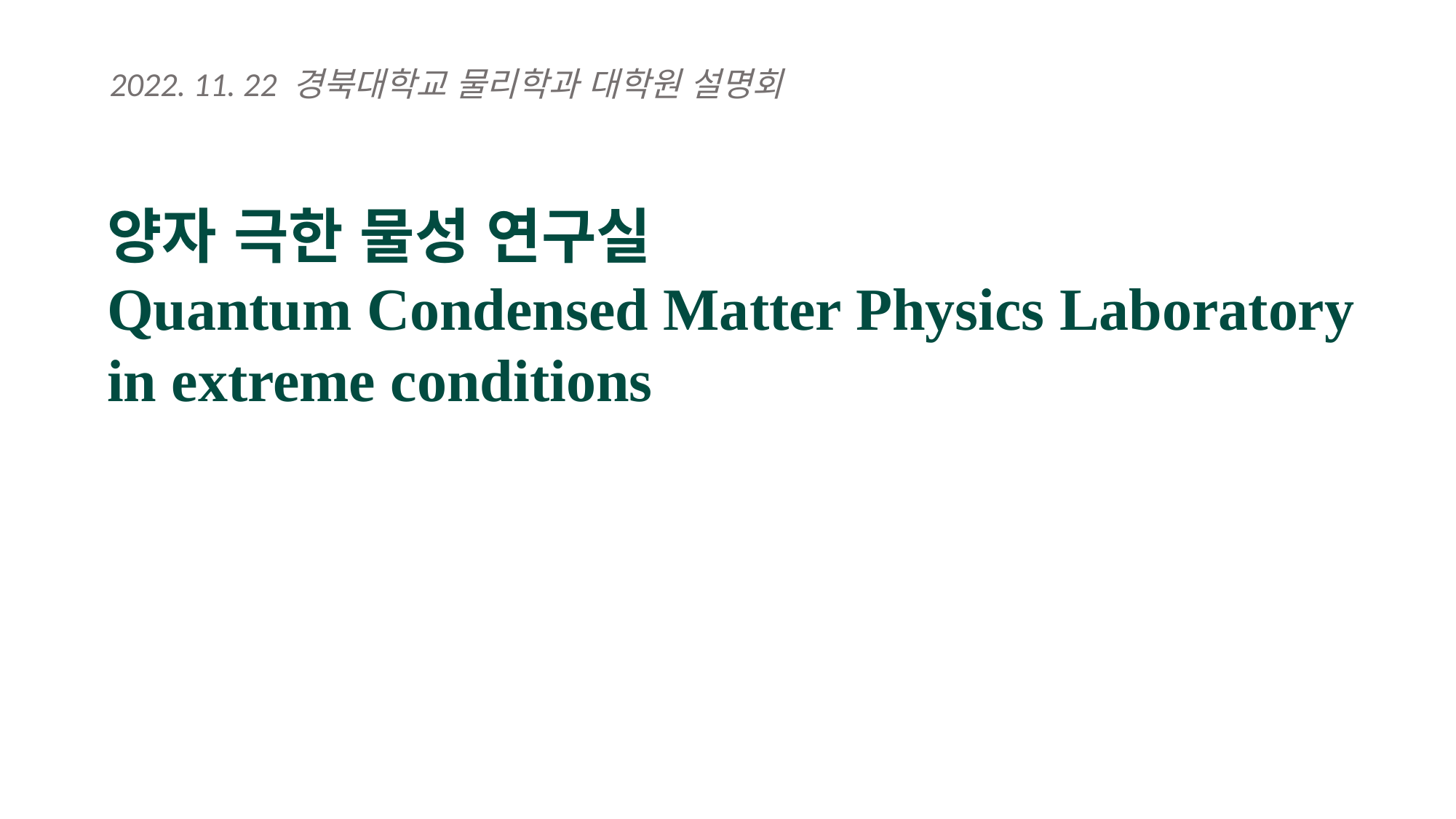

2022. 11. 22 경북대학교 물리학과 대학원 설명회
양자 극한 물성 연구실
Quantum Condensed Matter Physics Laboratory
in extreme conditions